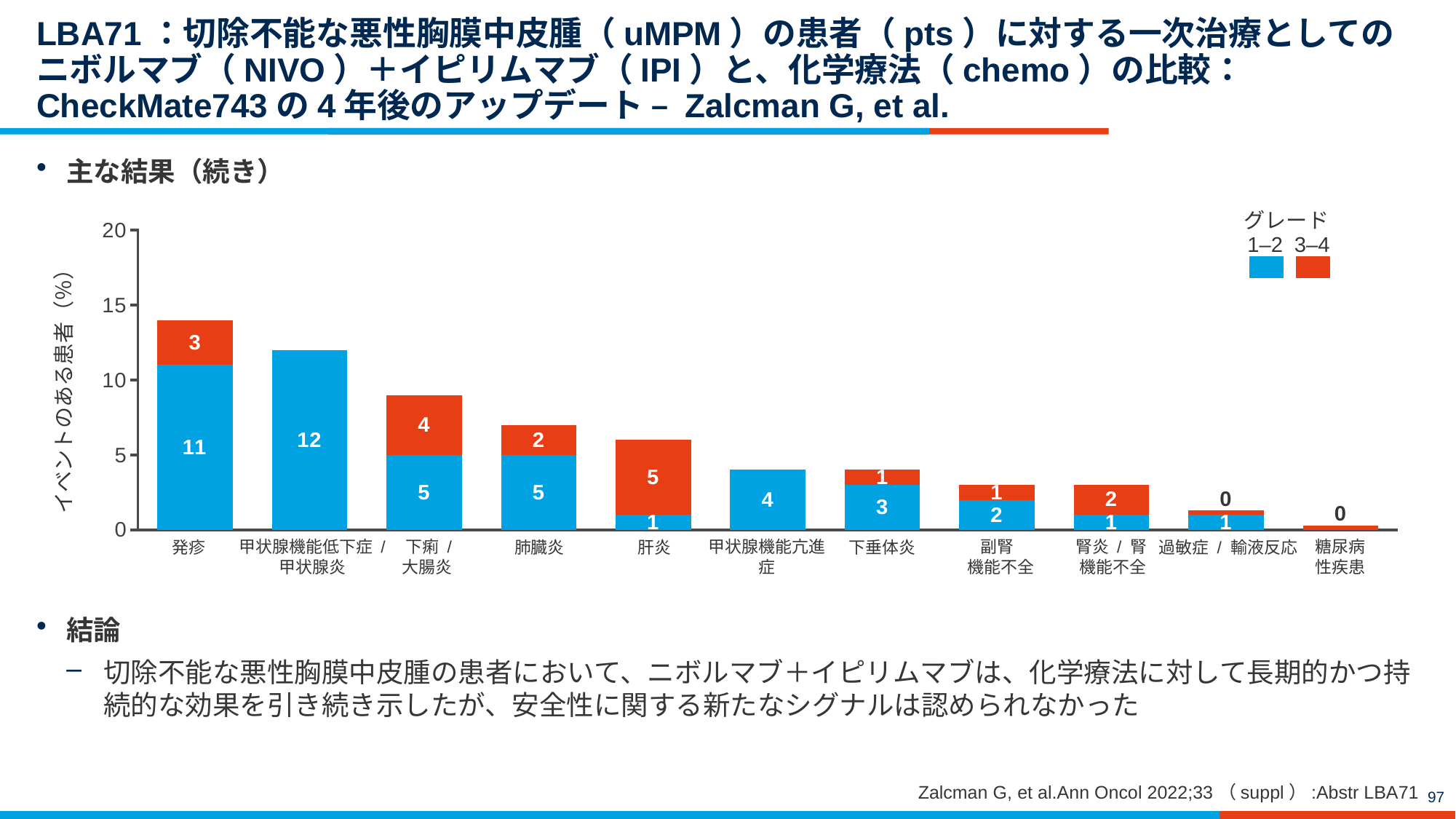

# LBA71：切除不能な悪性胸膜中皮腫（uMPM）の患者（pts）に対する一次治療としてのニボルマブ（NIVO）＋イピリムマブ（IPI）と、化学療法（chemo）の比較：CheckMate743の4年後のアップデート – Zalcman G, et al.
主な結果（続き）
結論
切除不能な悪性胸膜中皮腫の患者において、ニボルマブ＋イピリムマブは、化学療法に対して長期的かつ持続的な効果を引き続き示したが、安全性に関する新たなシグナルは認められなかった

グレード
1–2

3–4

### Chart

| Category | Nivo + Ipi Gr 1/2 | Nivo + Ipi Gr 3/4 |
|---|---|---|
| Rash | 11.0 | 3.0 |
| Hypothyroidism/Thyroiditis | 12.0 | 0.0 |
| Dairrhea/colitis | 5.0 | 4.0 |
| Pnuemonistis | 5.0 | 2.0 |
| Hepatitis | 1.0 | 5.0 |
| Hyperthyroidism | 4.0 | 0.0 |
| Hypophysitis | 3.0 | 1.0 |
| Adrenal insufficiency | 2.0 | 1.0 |
| Nephritis/Renal dysfunction | 1.0 | 2.0 |
| Hypersensititivity/infusion reaction | 1.0 | 0.3 |
| Diabetes Melitus | 0.0 | 0.3 |
イベントのある患者（％）
肺臓炎
下垂体炎
発疹
甲状腺機能低下症 /
甲状腺炎
下痢 /
大腸炎
肝炎
甲状腺機能亢進症
副腎
 機能不全
腎炎 / 腎
機能不全
過敏症 / 輸液反応
糖尿病
性疾患
Zalcman G, et al.Ann Oncol 2022;33（suppl）:Abstr LBA71